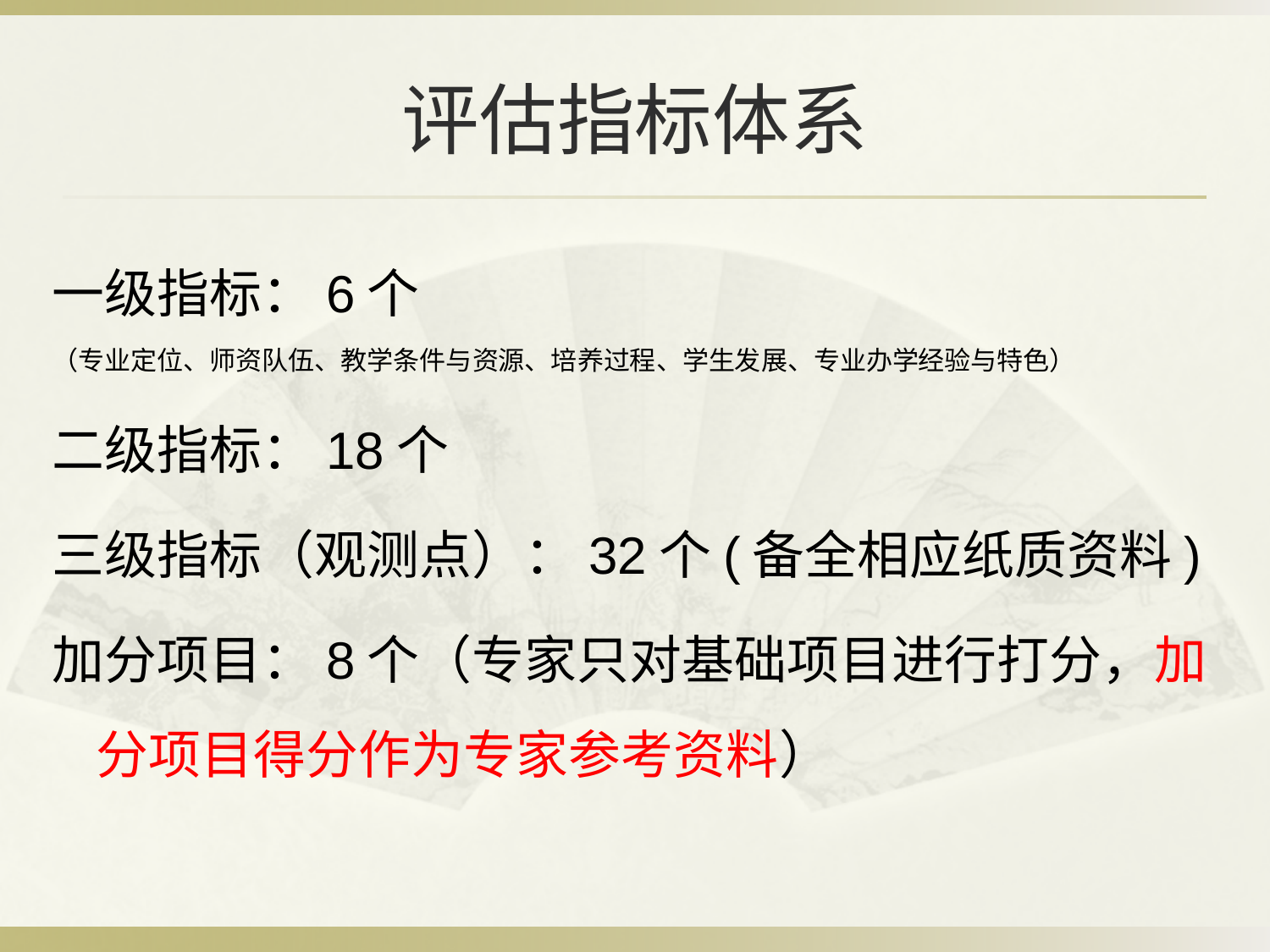

# 评估指标体系
一级指标：6个
（专业定位、师资队伍、教学条件与资源、培养过程、学生发展、专业办学经验与特色）
二级指标：18个
三级指标（观测点）：32个(备全相应纸质资料)
加分项目：8个（专家只对基础项目进行打分，加分项目得分作为专家参考资料）